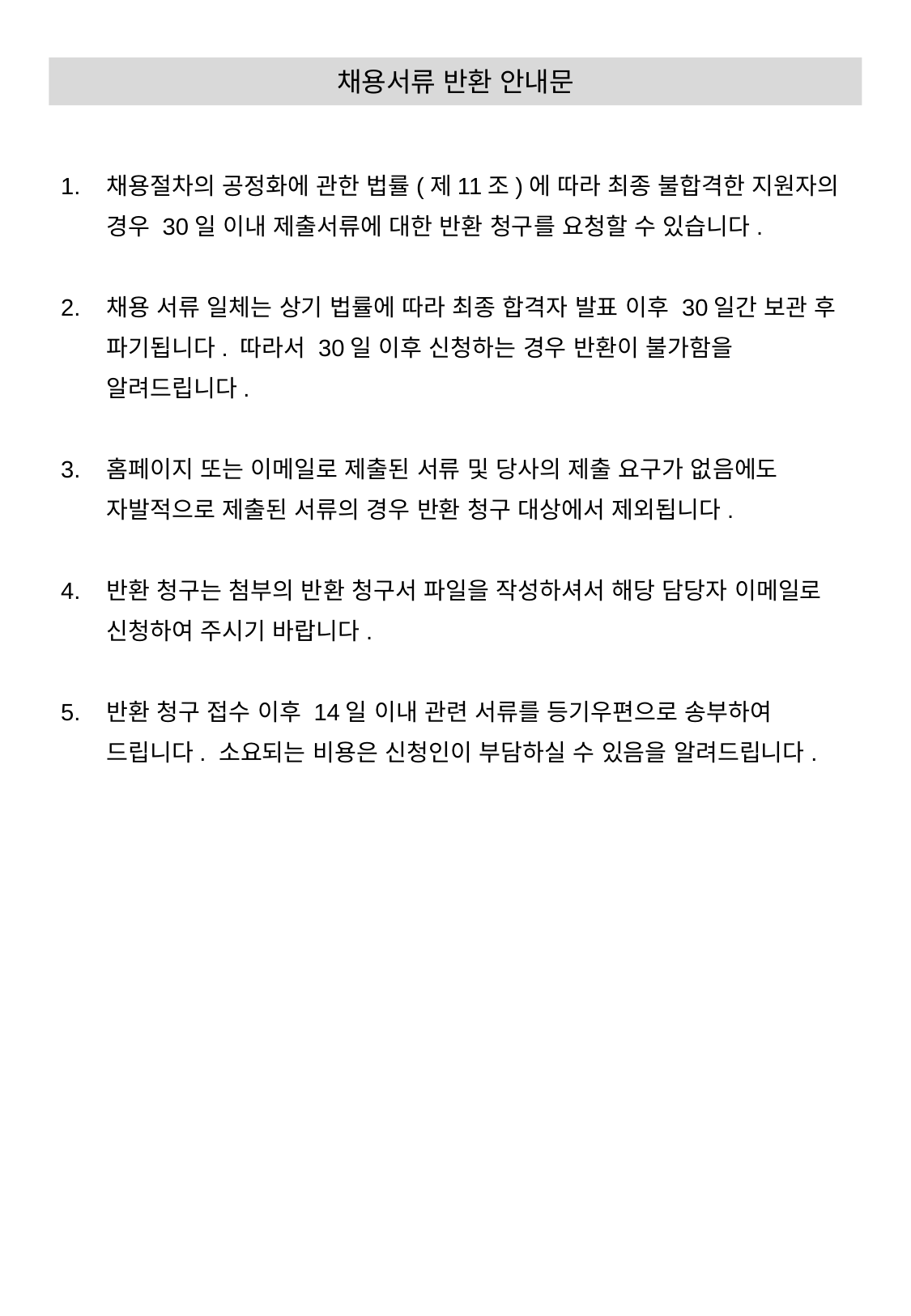

채용서류 반환 안내문
채용절차의 공정화에 관한 법률(제11조)에 따라 최종 불합격한 지원자의 경우 30일 이내 제출서류에 대한 반환 청구를 요청할 수 있습니다.
채용 서류 일체는 상기 법률에 따라 최종 합격자 발표 이후 30일간 보관 후 파기됩니다. 따라서 30일 이후 신청하는 경우 반환이 불가함을 알려드립니다.
홈페이지 또는 이메일로 제출된 서류 및 당사의 제출 요구가 없음에도 자발적으로 제출된 서류의 경우 반환 청구 대상에서 제외됩니다.
반환 청구는 첨부의 반환 청구서 파일을 작성하셔서 해당 담당자 이메일로 신청하여 주시기 바랍니다.
반환 청구 접수 이후 14일 이내 관련 서류를 등기우편으로 송부하여 드립니다. 소요되는 비용은 신청인이 부담하실 수 있음을 알려드립니다.